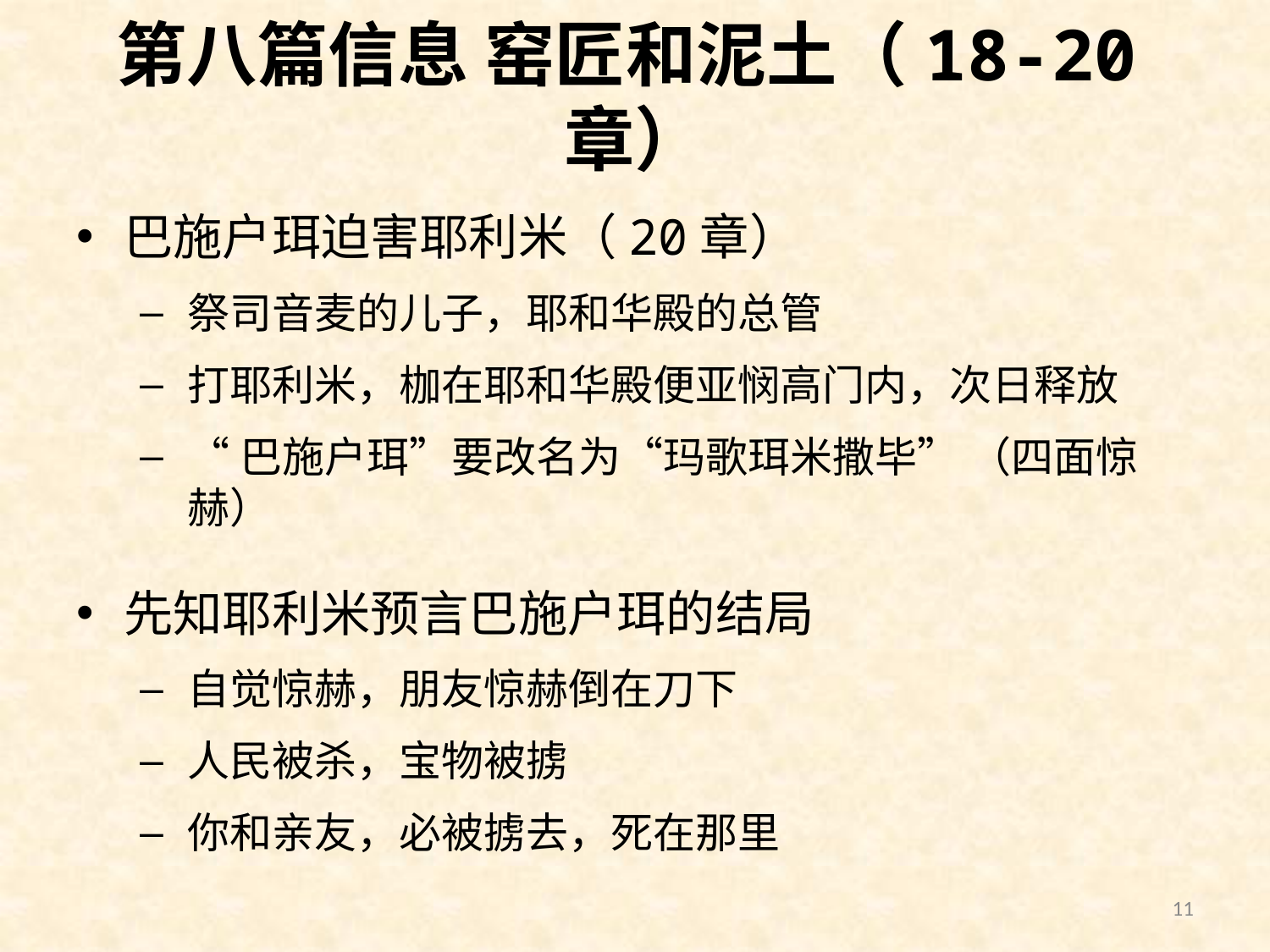

# 第八篇信息 窑匠和泥土（18-20章）
巴施户珥迫害耶利米（20章）
祭司音麦的儿子，耶和华殿的总管
打耶利米，枷在耶和华殿便亚悯高门内，次日释放
“巴施户珥”要改名为“玛歌珥米撒毕” （四面惊赫）
先知耶利米预言巴施户珥的结局
自觉惊赫，朋友惊赫倒在刀下
人民被杀，宝物被掳
你和亲友，必被掳去，死在那里

11